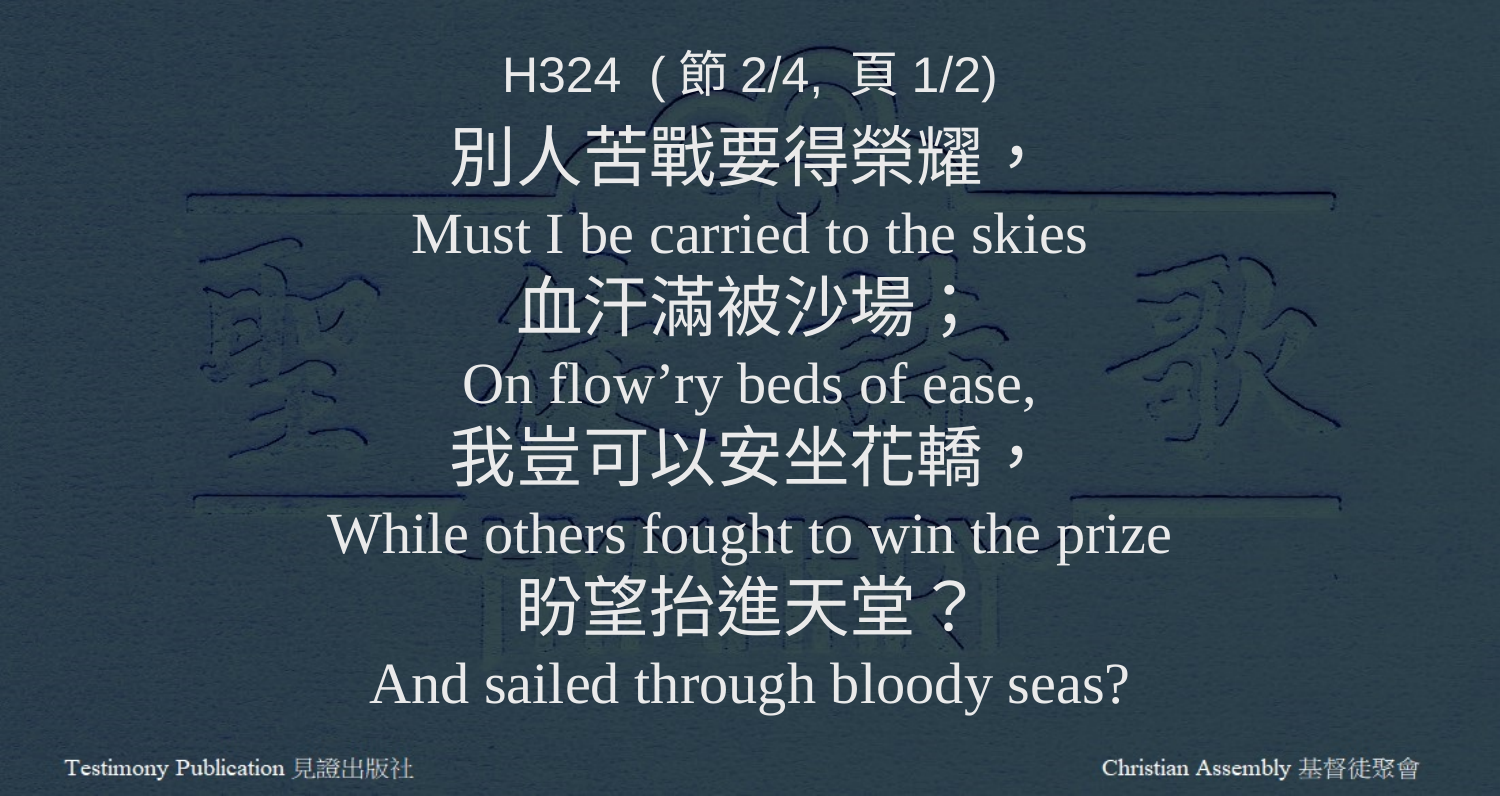

H324  (節2/4, 頁1/2)
別人苦戰要得榮耀，
Must I be carried to the skies
血汗滿被沙場；
On flow’ry beds of ease,
我豈可以安坐花轎，
While others fought to win the prize
盼望抬進天堂？
And sailed through bloody seas?